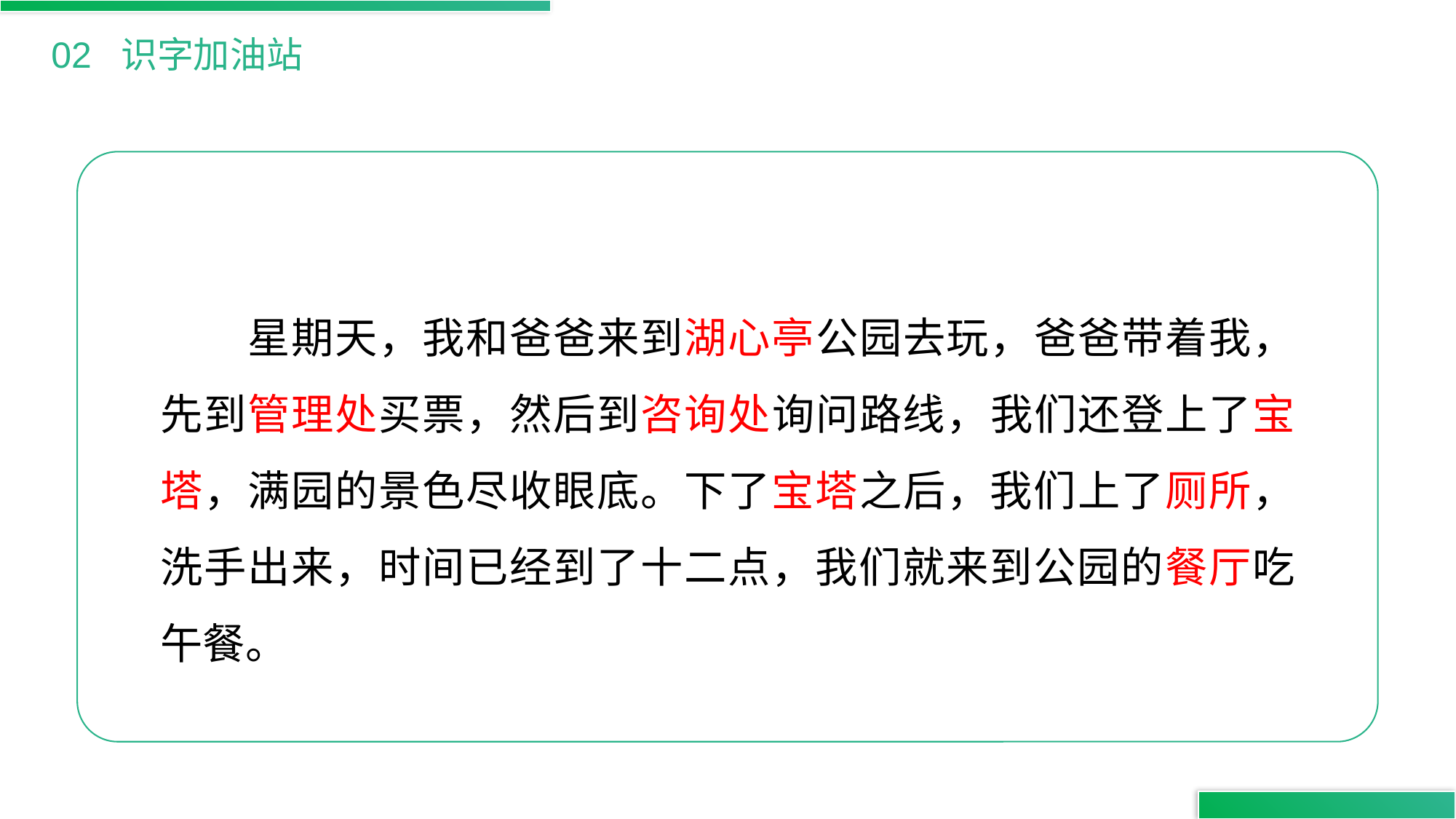

02  识字加油站
       星期天，我和爸爸来到湖心亭公园去玩，爸爸带着我，先到管理处买票，然后到咨询处询问路线，我们还登上了宝塔，满园的景色尽收眼底。下了宝塔之后，我们上了厕所，洗手出来，时间已经到了十二点，我们就来到公园的餐厅吃午餐。